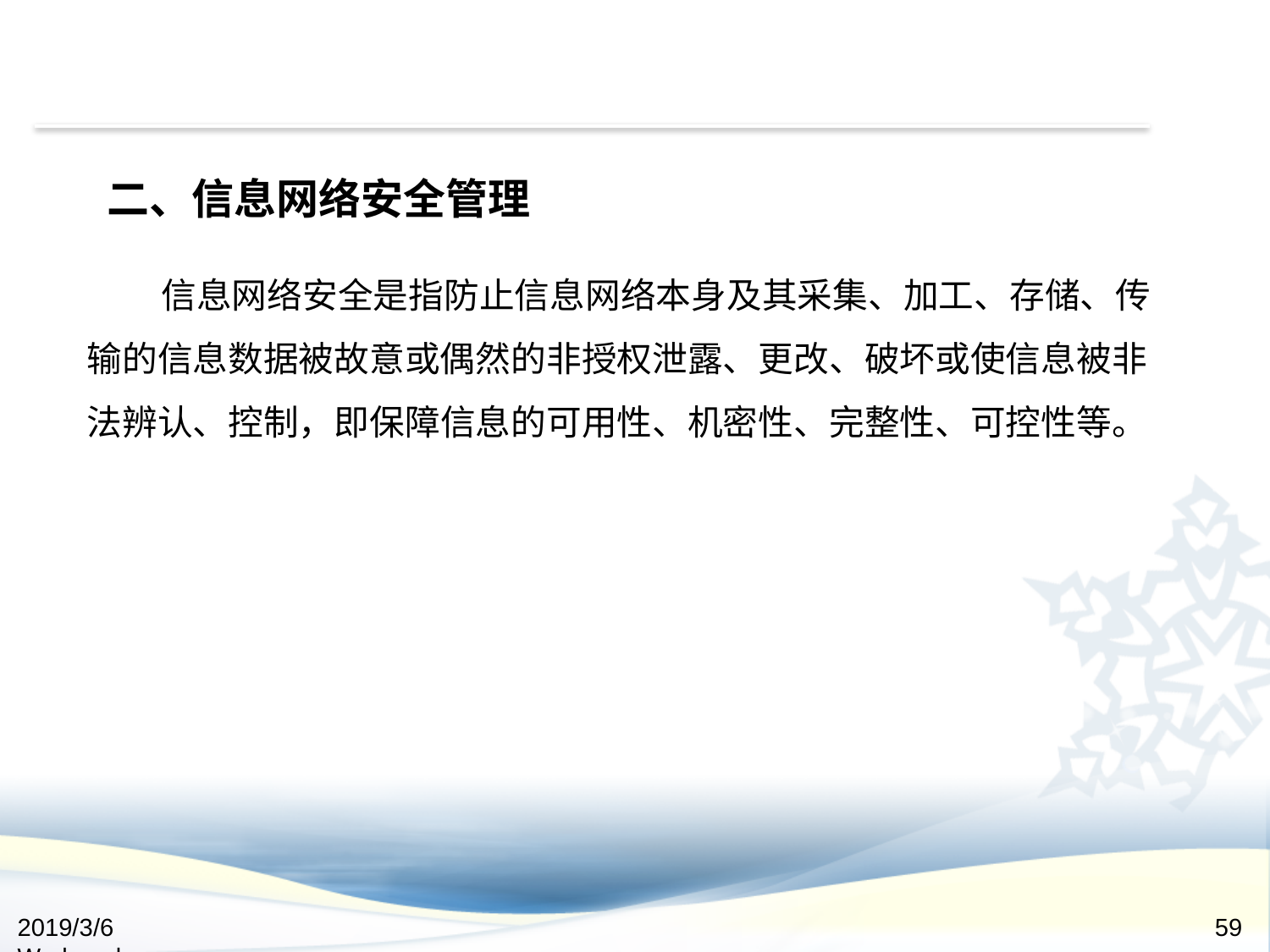

二、信息网络安全管理
信息网络安全是指防止信息网络本身及其采集、加工、存储、传输的信息数据被故意或偶然的非授权泄露、更改、破坏或使信息被非法辨认、控制，即保障信息的可用性、机密性、完整性、可控性等。